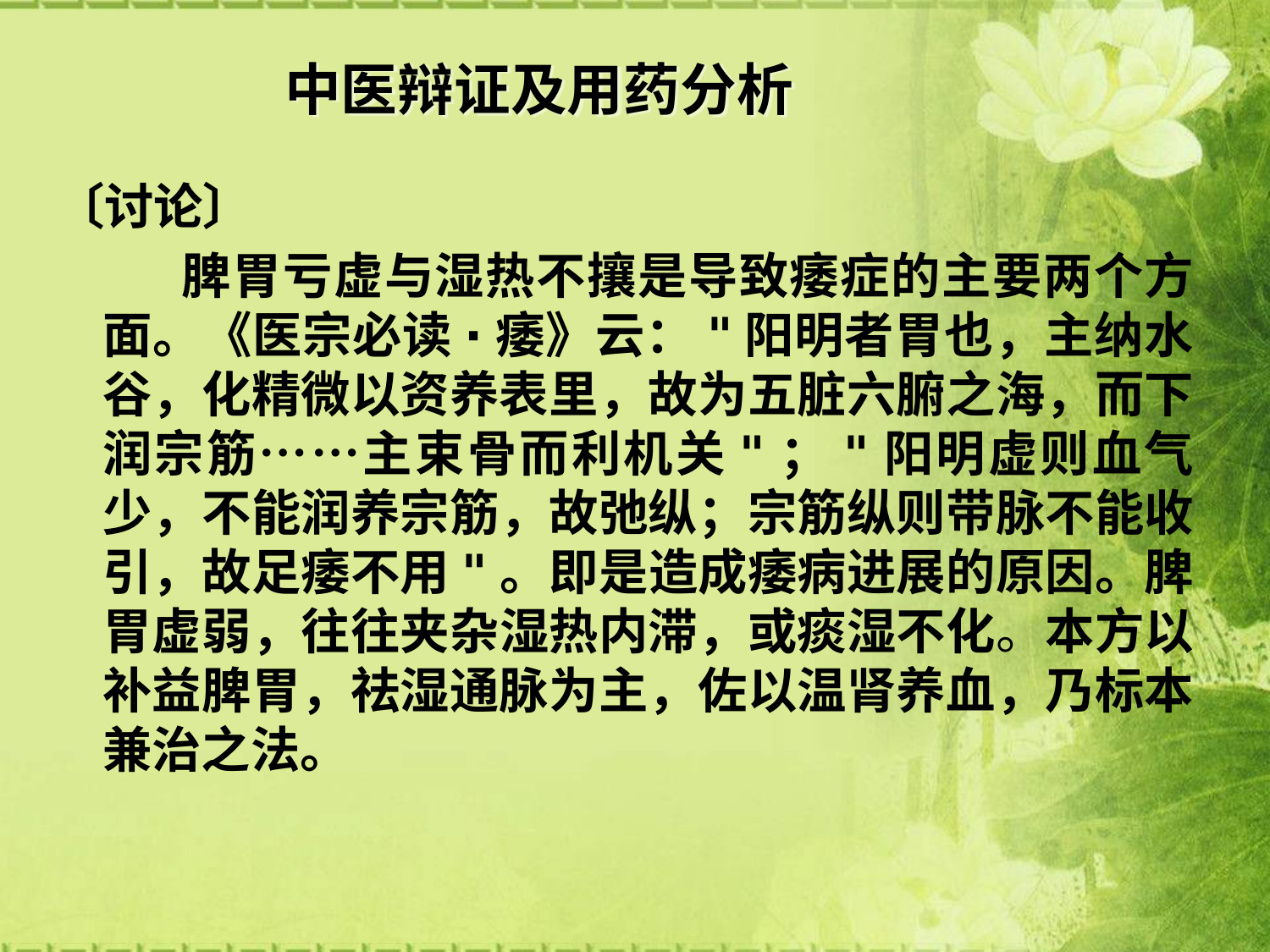

# 中医辩证及用药分析
〔讨论〕
         脾胃亏虚与湿热不攘是导致痿症的主要两个方面。《医宗必读·痿》云："阳明者胃也，主纳水谷，化精微以资养表里，故为五脏六腑之海，而下润宗筋……主束骨而利机关"；"阳明虚则血气少，不能润养宗筋，故弛纵；宗筋纵则带脉不能收引，故足痿不用"。即是造成痿病进展的原因。脾胃虚弱，往往夹杂湿热内滞，或痰湿不化。本方以补益脾胃，祛湿通脉为主，佐以温肾养血，乃标本兼治之法。